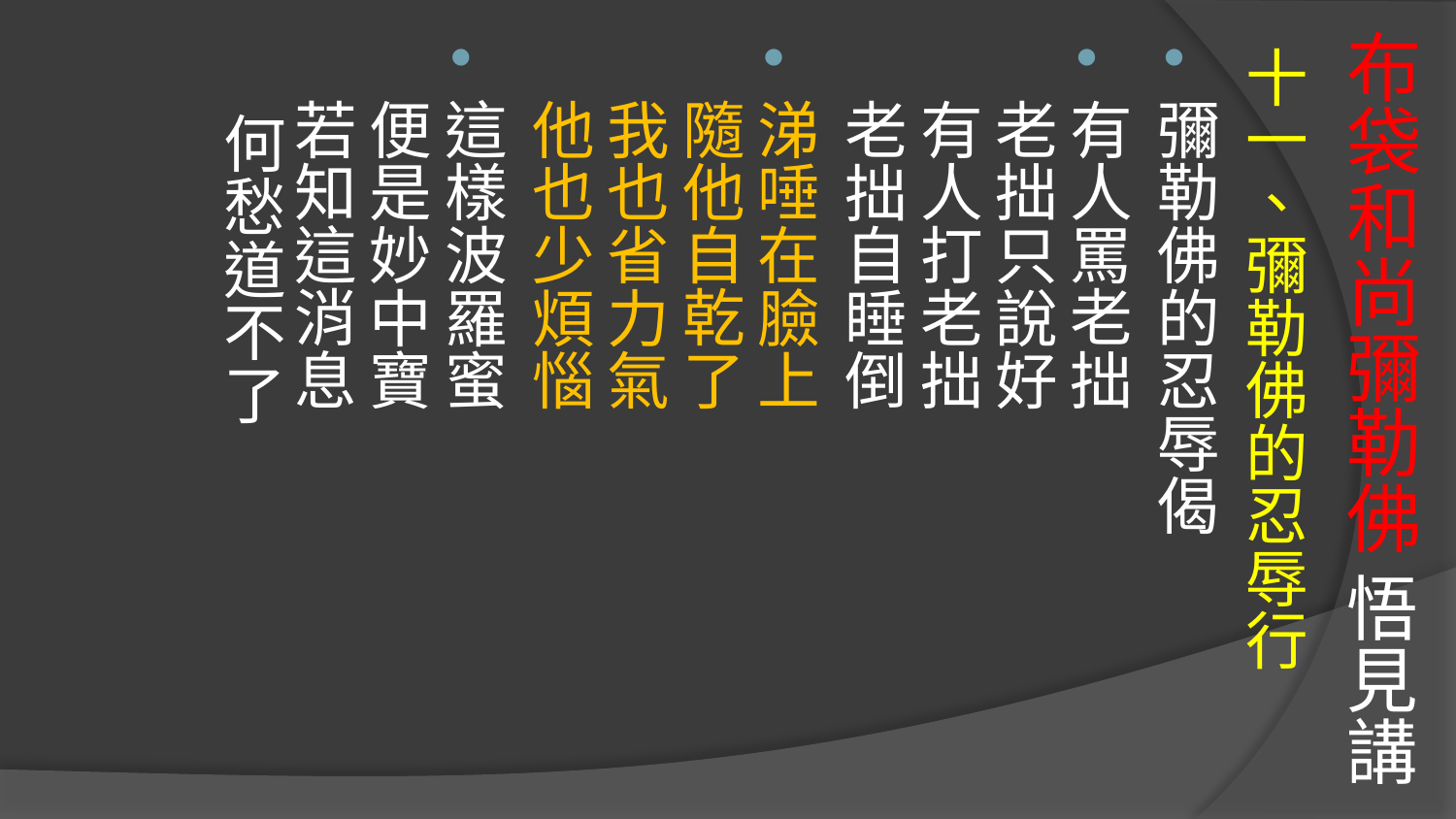

# 布袋和尚彌勒佛 悟見講
十一、彌勒佛的忍辱行
彌勒佛的忍辱偈
有人罵老拙                           老拙只說好
有人打老拙                        老拙自睡倒
涕唾在臉上                          隨他自乾了
我也省力氣                          他也少煩惱
這樣波羅蜜                       便是妙中寶
若知這消息                            何愁道不了